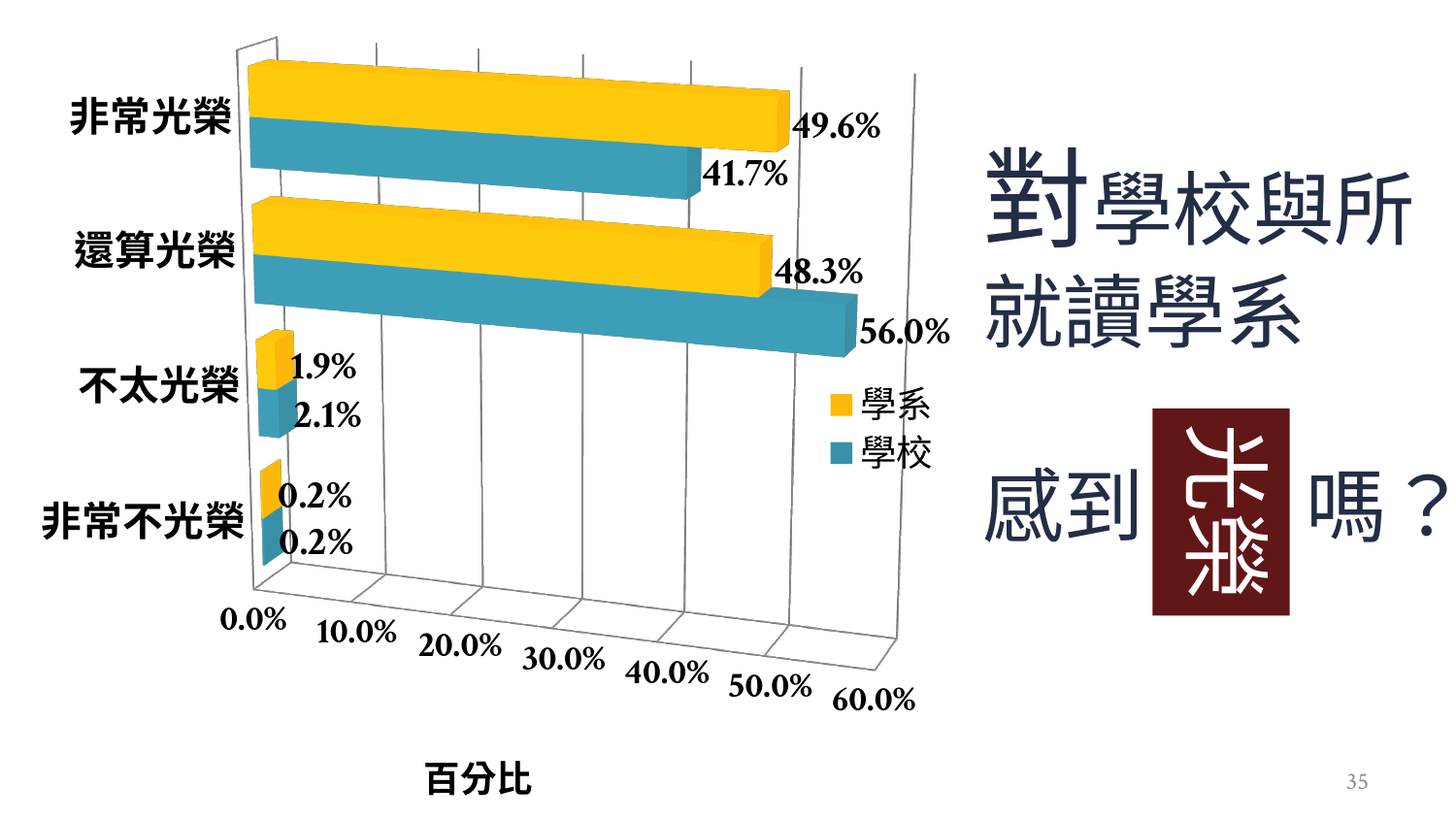

[unsupported chart]

對學校與所
就讀學系

感到    嗎？
光榮
35